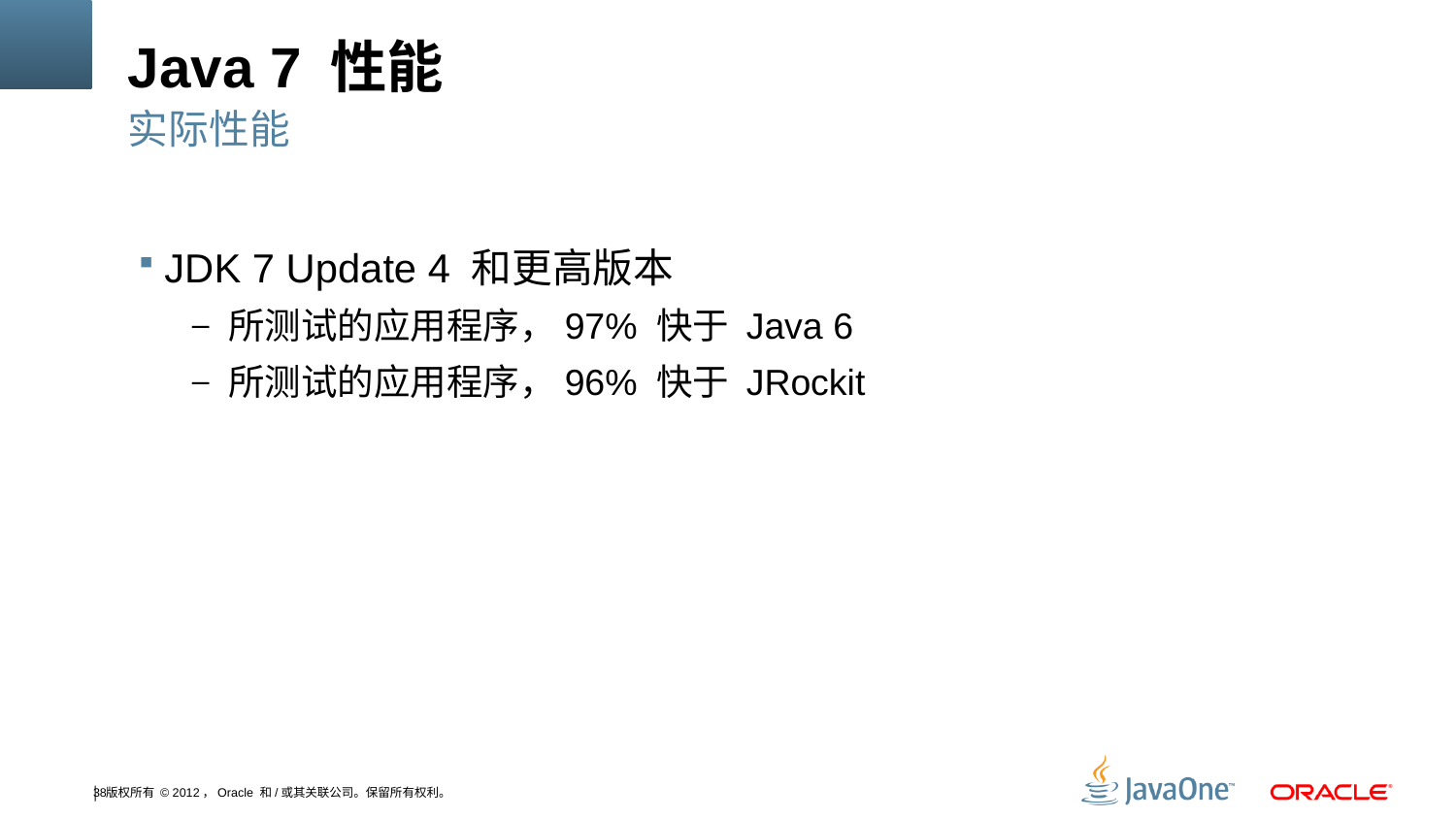

# Java 7 性能
实际性能
JDK 7 Update 4 和更高版本
所测试的应用程序，97% 快于 Java 6
所测试的应用程序，96% 快于 JRockit